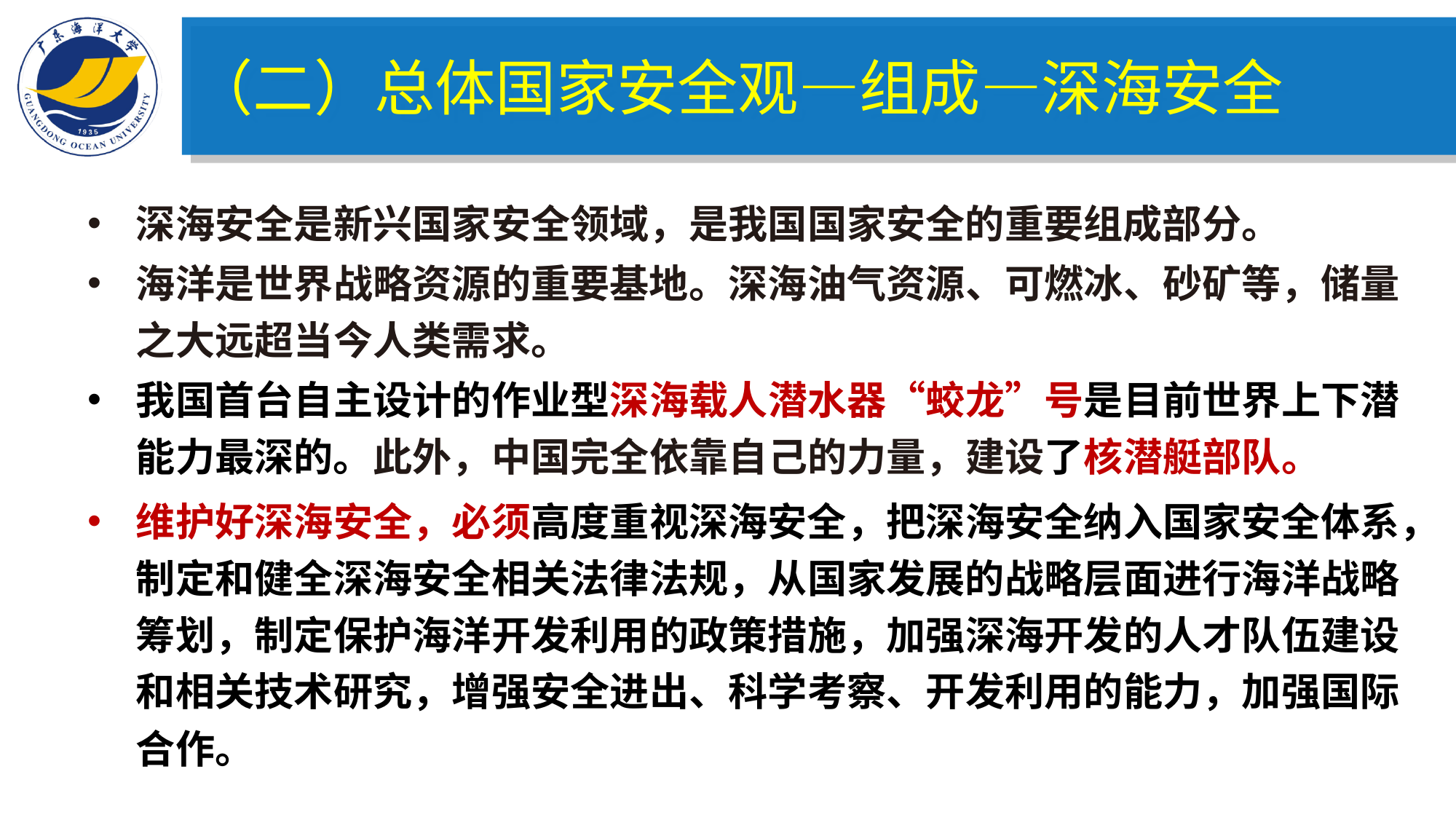

（二）总体国家安全观—组成—深海安全
深海安全是新兴国家安全领域，是我国国家安全的重要组成部分。
海洋是世界战略资源的重要基地。深海油气资源、可燃冰、砂矿等，储量之大远超当今人类需求。
我国首台自主设计的作业型深海载人潜水器“蛟龙”号是目前世界上下潜能力最深的。此外，中国完全依靠自己的力量，建设了核潜艇部队。
维护好深海安全，必须高度重视深海安全，把深海安全纳入国家安全体系，制定和健全深海安全相关法律法规，从国家发展的战略层面进行海洋战略筹划，制定保护海洋开发利用的政策措施，加强深海开发的人才队伍建设和相关技术研究，增强安全进出、科学考察、开发利用的能力，加强国际合作。